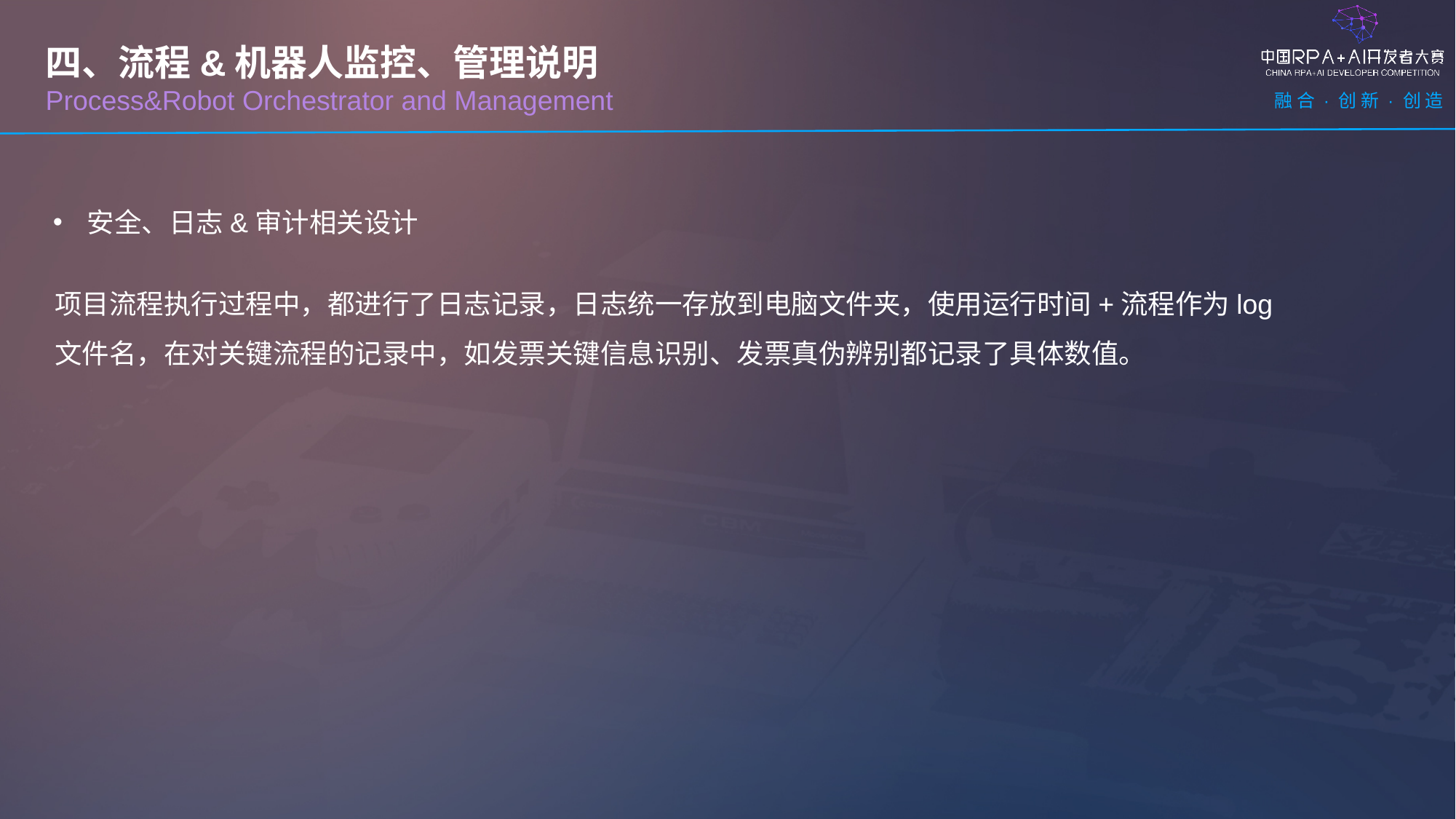

四、流程&机器人监控、管理说明
Process&Robot Orchestrator and Management
安全、日志&审计相关设计

项目流程执行过程中，都进行了日志记录，日志统一存放到电脑文件夹，使用运行时间+流程作为log文件名，在对关键流程的记录中，如发票关键信息识别、发票真伪辨别都记录了具体数值。